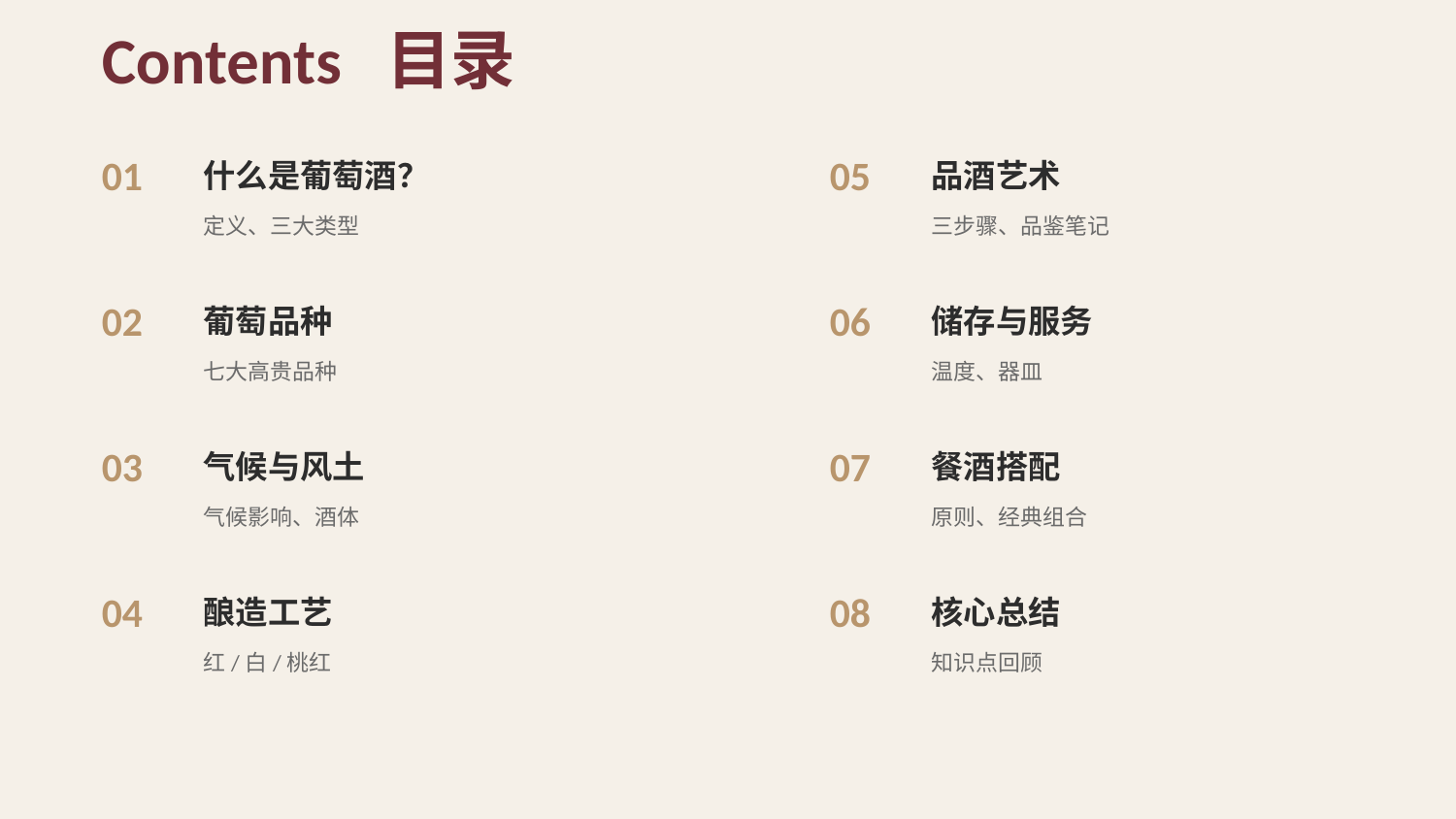

Contents  目录
01
什么是葡萄酒？
05
品酒艺术
定义、三大类型
三步骤、品鉴笔记
02
葡萄品种
06
储存与服务
七大高贵品种
温度、器皿
03
气候与风土
07
餐酒搭配
气候影响、酒体
原则、经典组合
04
酿造工艺
08
核心总结
红/白/桃红
知识点回顾